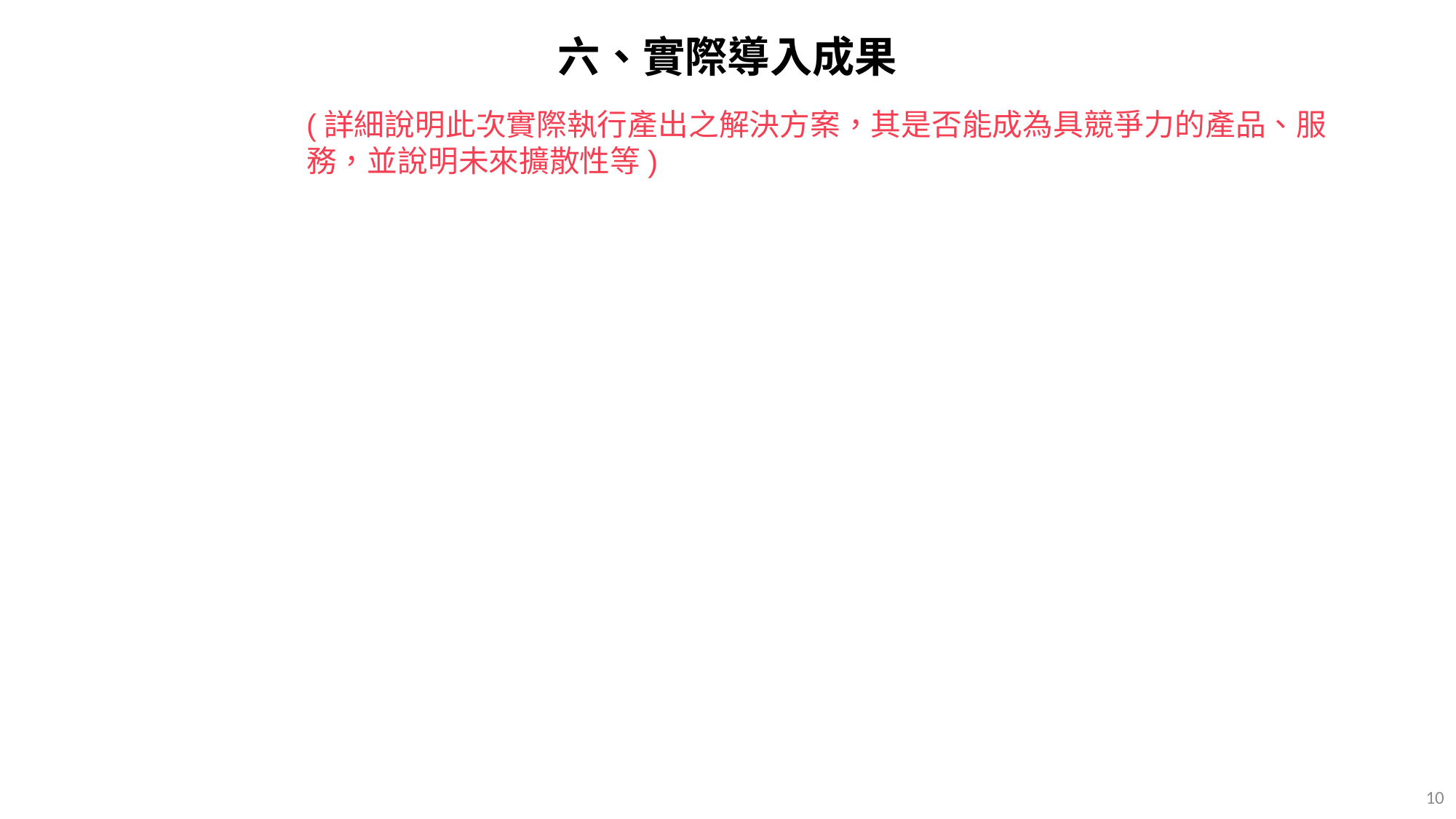

六、實際導入成果
(詳細說明此次實際執行產出之解決方案，其是否能成為具競爭力的產品、服務，並說明未來擴散性等)
10